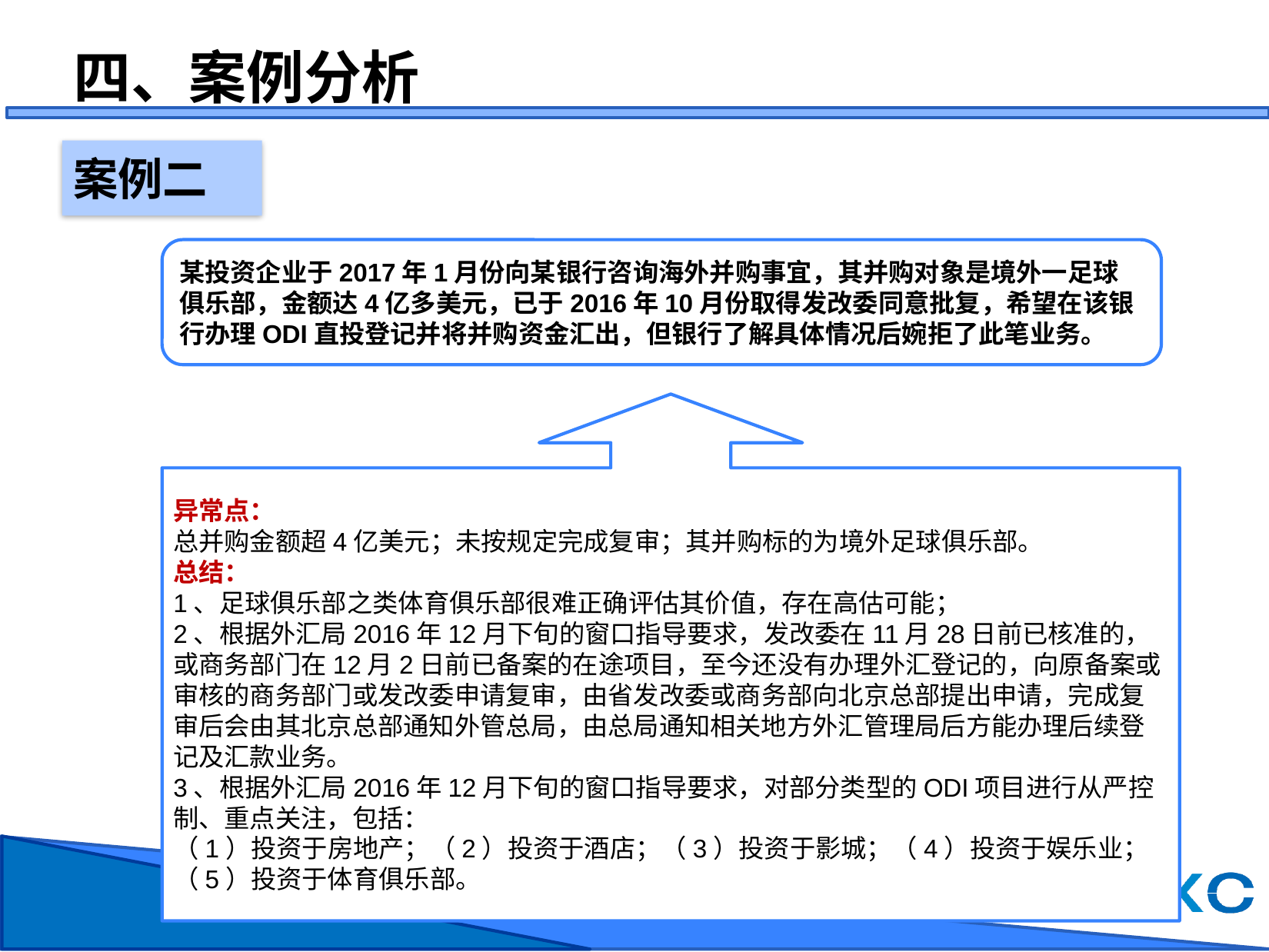

四、案例分析
案例二
某投资企业于2017年1月份向某银行咨询海外并购事宜，其并购对象是境外一足球俱乐部，金额达4亿多美元，已于2016年10月份取得发改委同意批复，希望在该银行办理ODI直投登记并将并购资金汇出，但银行了解具体情况后婉拒了此笔业务。
异常点：
总并购金额超4亿美元；未按规定完成复审；其并购标的为境外足球俱乐部。
总结：
1、足球俱乐部之类体育俱乐部很难正确评估其价值，存在高估可能；
2、根据外汇局2016年12月下旬的窗口指导要求，发改委在11月28日前已核准的，或商务部门在12月2日前已备案的在途项目，至今还没有办理外汇登记的，向原备案或审核的商务部门或发改委申请复审，由省发改委或商务部向北京总部提出申请，完成复审后会由其北京总部通知外管总局，由总局通知相关地方外汇管理局后方能办理后续登记及汇款业务。
3、根据外汇局2016年12月下旬的窗口指导要求，对部分类型的ODI项目进行从严控制、重点关注，包括：
（1）投资于房地产；（2）投资于酒店；（3）投资于影城；（4）投资于娱乐业；
（5）投资于体育俱乐部。
84